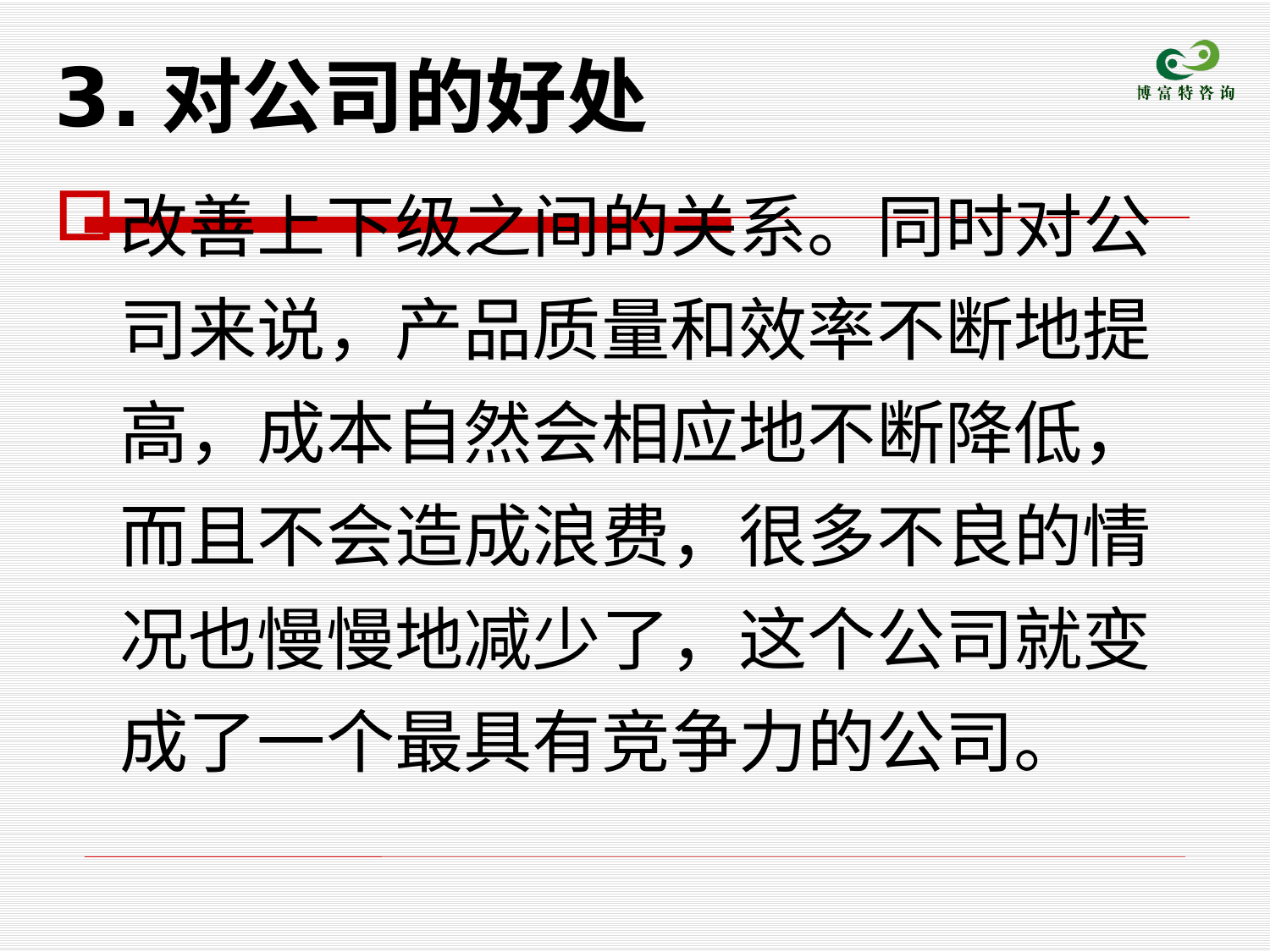

# 3.对公司的好处
改善上下级之间的关系。同时对公司来说，产品质量和效率不断地提高，成本自然会相应地不断降低，而且不会造成浪费，很多不良的情况也慢慢地减少了，这个公司就变成了一个最具有竞争力的公司。
622